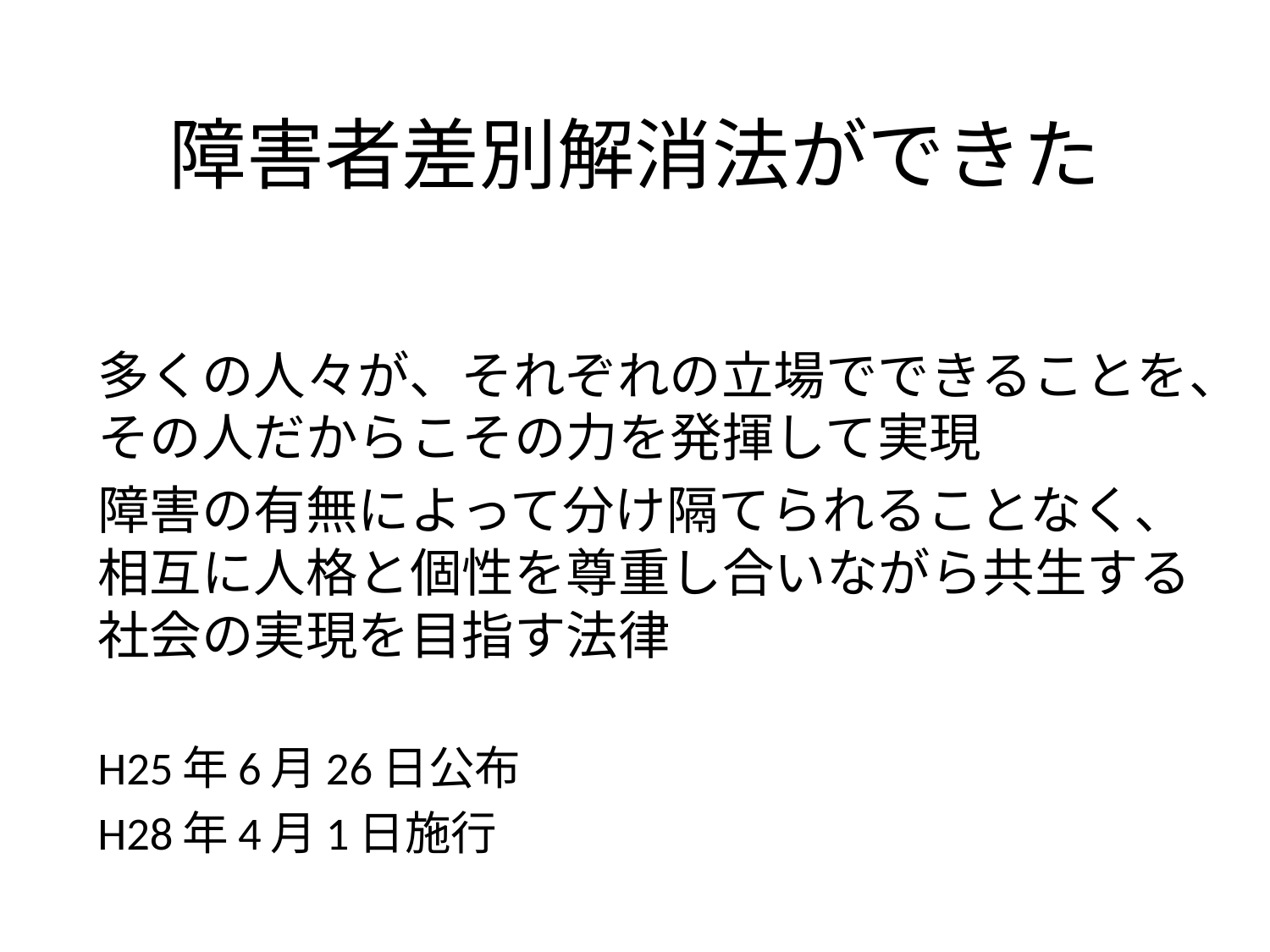

# 障害者差別解消法ができた
多くの人々が、それぞれの立場でできることを、その人だからこその力を発揮して実現
障害の有無によって分け隔てられることなく、相互に人格と個性を尊重し合いながら共生する社会の実現を目指す法律

H25年6月26日公布
H28年4月1日施行